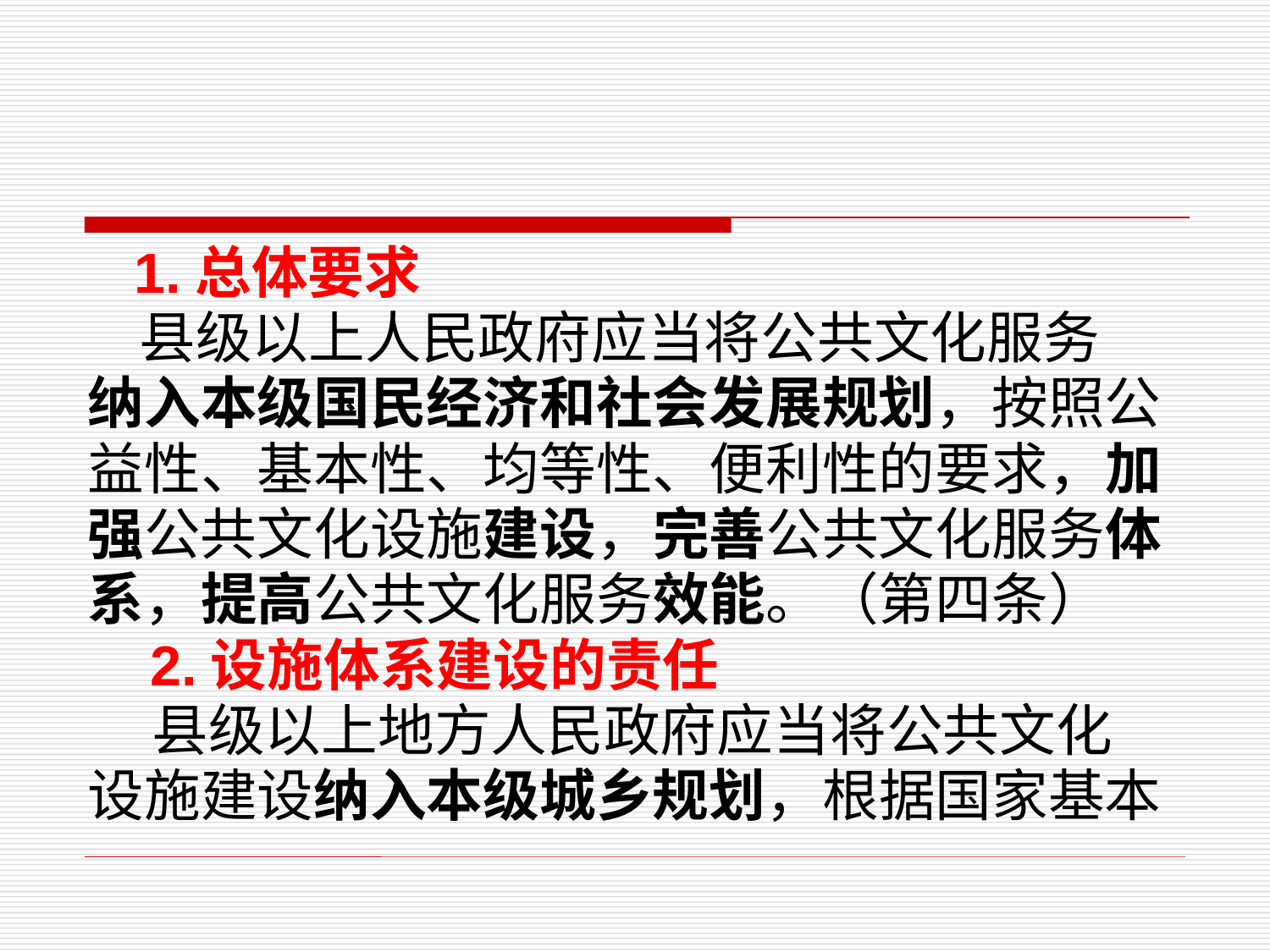

1.总体要求
   县级以上人民政府应当将公共文化服务
纳入本级国民经济和社会发展规划，按照公
益性、基本性、均等性、便利性的要求，加
强公共文化设施建设，完善公共文化服务体
系，提高公共文化服务效能。（第四条）
    2.设施体系建设的责任
    县级以上地方人民政府应当将公共文化
设施建设纳入本级城乡规划，根据国家基本